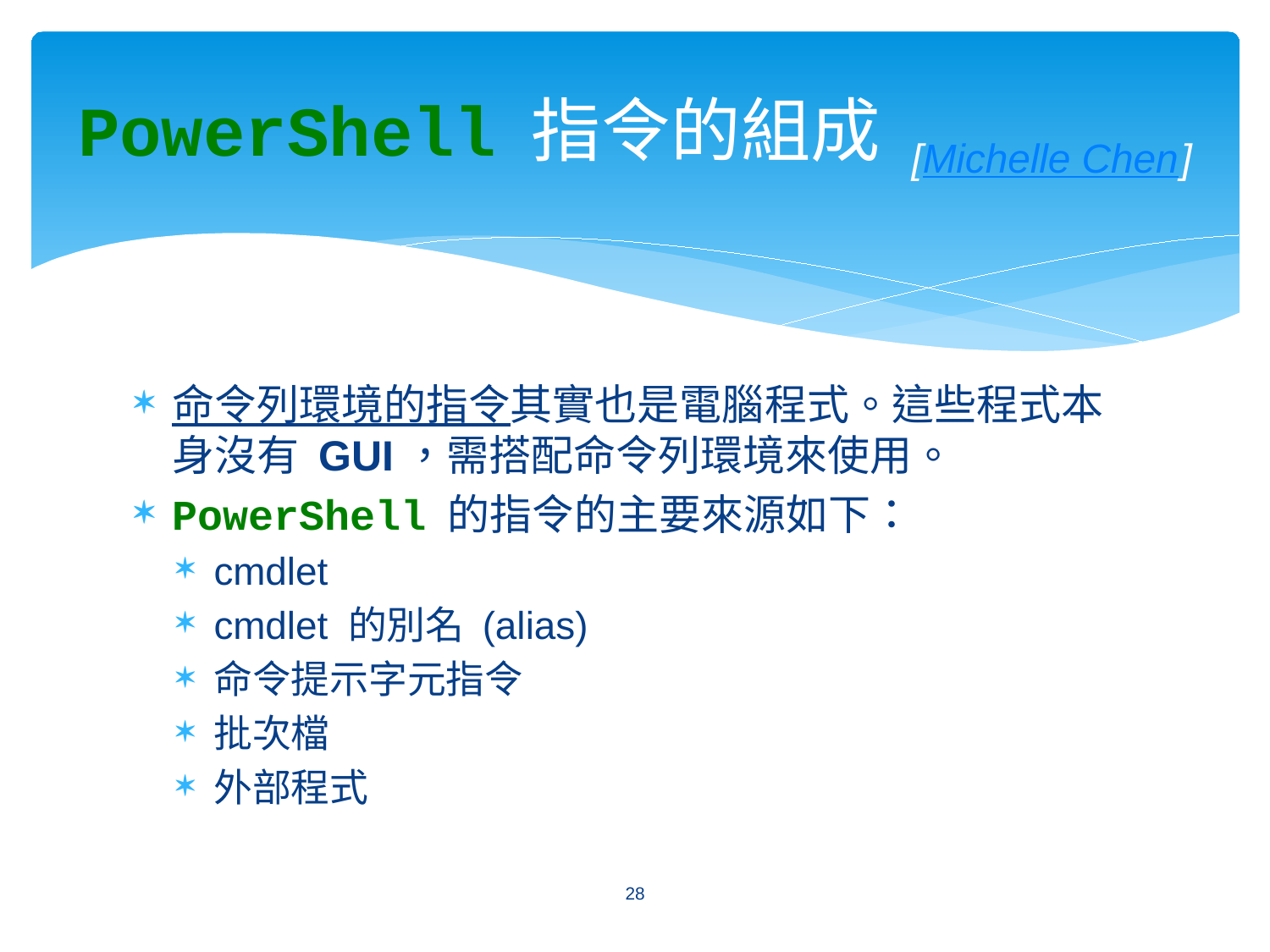

# PowerShell 指令的組成 [Michelle Chen]
命令列環境的指令其實也是電腦程式。這些程式本身沒有 GUI，需搭配命令列環境來使用。
PowerShell 的指令的主要來源如下：
cmdlet
cmdlet 的別名 (alias)
命令提示字元指令
批次檔
外部程式

28